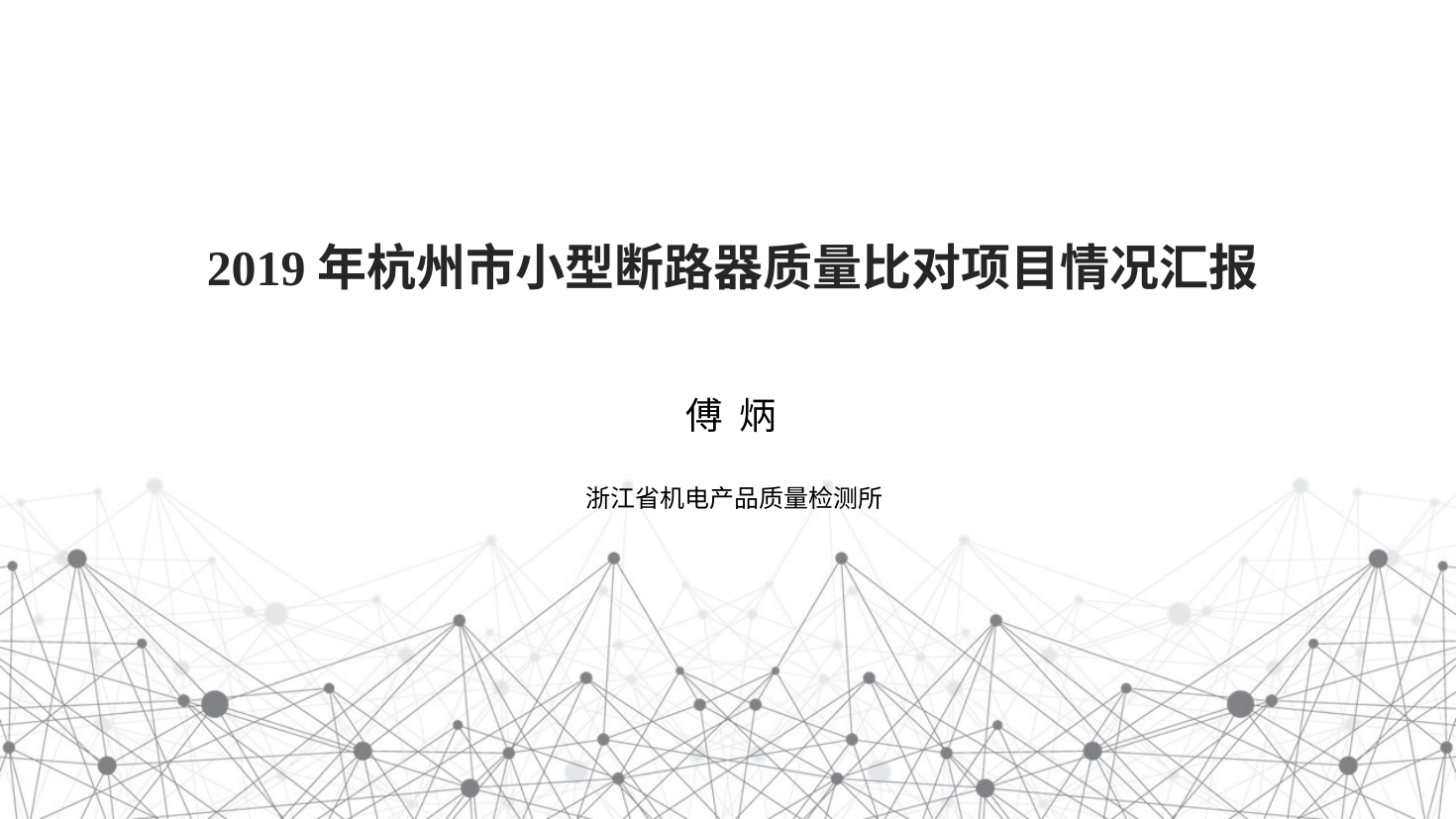

2019年杭州市小型断路器质量比对项目情况汇报
傅  炳
浙江省机电产品质量检测所